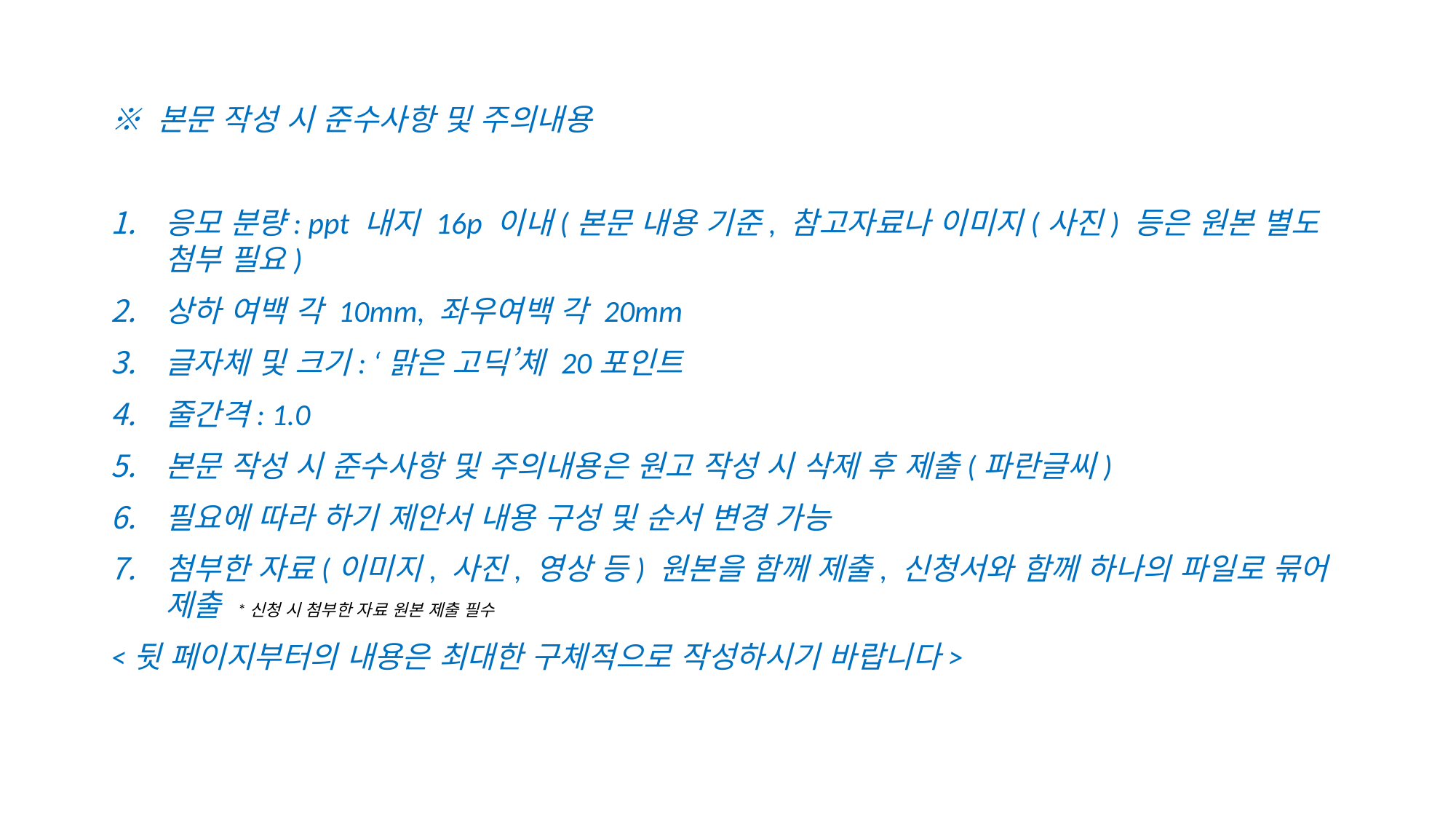

※ 본문 작성 시 준수사항 및 주의내용

응모 분량: ppt 내지 16p 이내(본문 내용 기준, 참고자료나 이미지(사진) 등은 원본 별도 첨부 필요)
상하 여백 각 10mm, 좌우여백 각 20mm
글자체 및 크기: ‘맑은 고딕’체 20포인트
줄간격: 1.0
본문 작성 시 준수사항 및 주의내용은 원고 작성 시 삭제 후 제출(파란글씨)
필요에 따라 하기 제안서 내용 구성 및 순서 변경 가능
첨부한 자료(이미지, 사진, 영상 등) 원본을 함께 제출, 신청서와 함께 하나의 파일로 묶어 제출 *신청 시 첨부한 자료 원본 제출 필수
<뒷 페이지부터의 내용은 최대한 구체적으로 작성하시기 바랍니다>